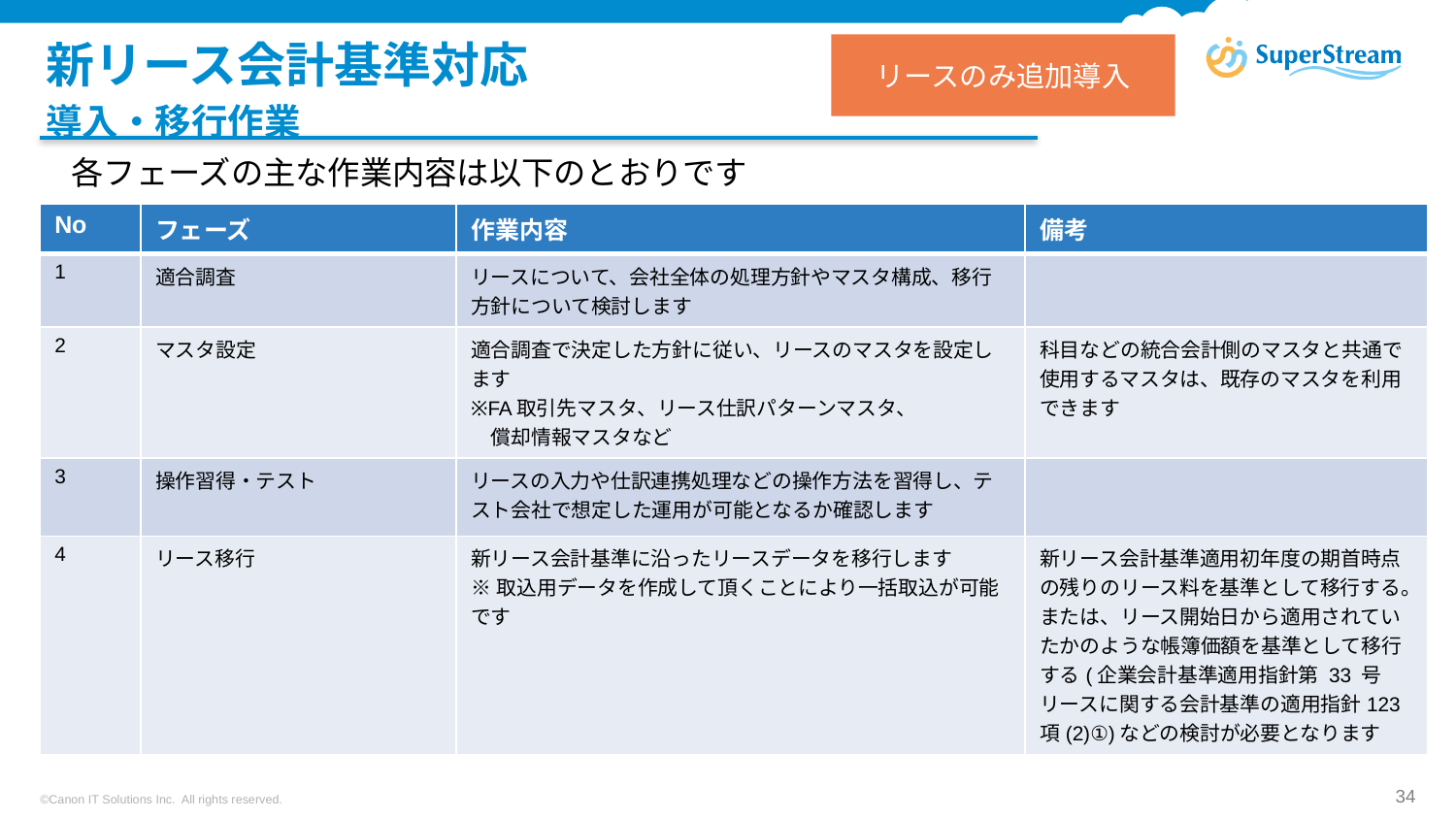

# 新リース会計基準対応
リースのみ追加導入
導入・移行作業
各フェーズの主な作業内容は以下のとおりです
| No | フェーズ | 作業内容 | 備考 |
| --- | --- | --- | --- |
| 1 | 適合調査 | リースについて、会社全体の処理方針やマスタ構成、移行方針について検討します |  |
| 2 | マスタ設定 | 適合調査で決定した方針に従い、リースのマスタを設定します ※FA取引先マスタ、リース仕訳パターンマスタ、 　償却情報マスタなど | 科目などの統合会計側のマスタと共通で使用するマスタは、既存のマスタを利用できます |
| 3 | 操作習得・テスト | リースの入力や仕訳連携処理などの操作方法を習得し、テスト会社で想定した運用が可能となるか確認します |  |
| 4 | リース移行 | 新リース会計基準に沿ったリースデータを移行します ※取込用データを作成して頂くことにより一括取込が可能です | 新リース会計基準適用初年度の期首時点の残りのリース料を基準として移行する。または、リース開始日から適用されていたかのような帳簿価額を基準として移行する(企業会計基準適用指針第 33 号 リースに関する会計基準の適用指針123 項(2)①)などの検討が必要となります |
©Canon IT Solutions Inc.  All rights reserved.
34